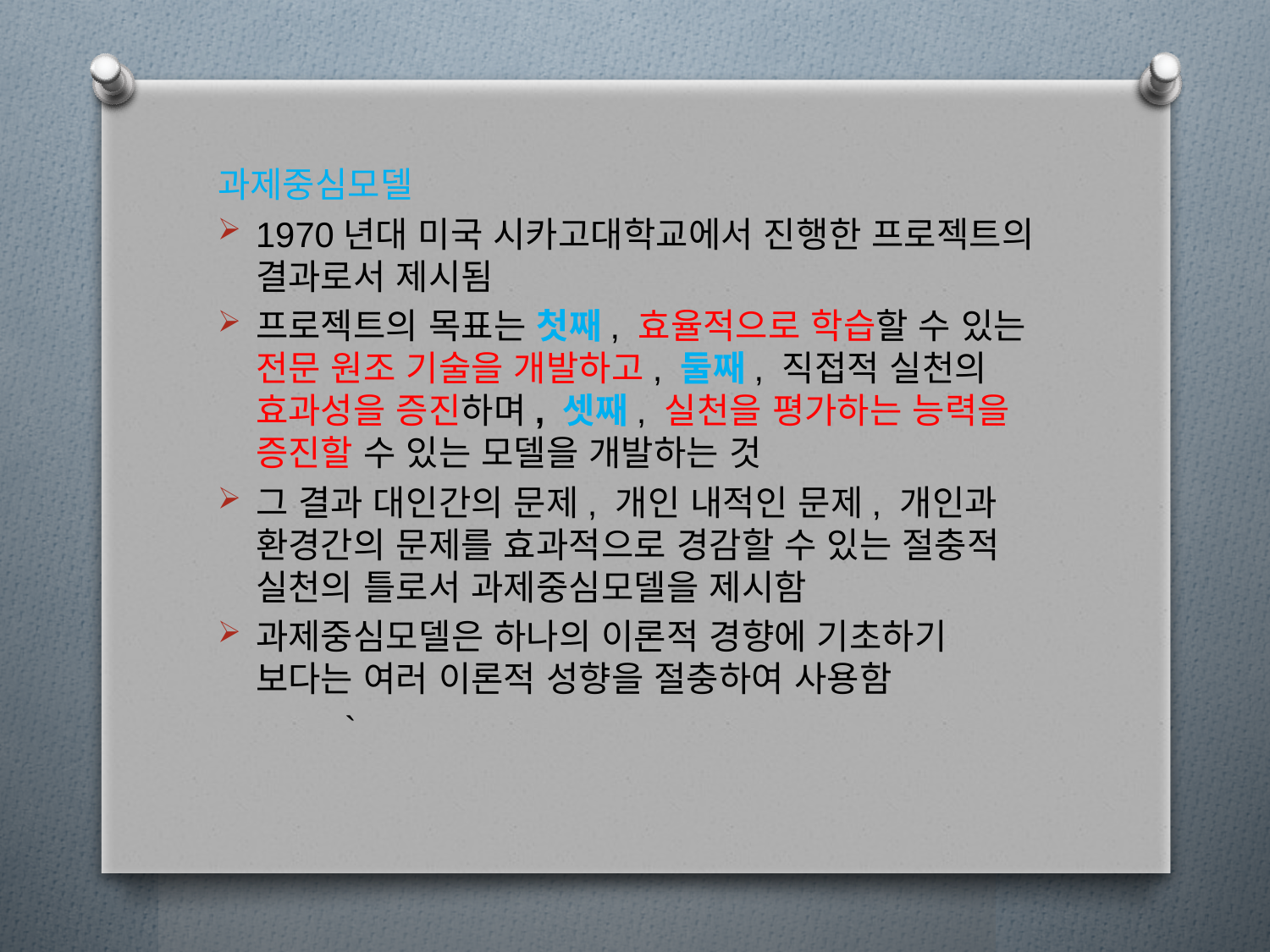

과제중심모델
1970년대 미국 시카고대학교에서 진행한 프로젝트의 결과로서 제시됨
프로젝트의 목표는 첫째, 효율적으로 학습할 수 있는 전문 원조 기술을 개발하고, 둘째, 직접적 실천의 효과성을 증진하며, 셋째, 실천을 평가하는 능력을 증진할 수 있는 모델을 개발하는 것
그 결과 대인간의 문제, 개인 내적인 문제, 개인과 환경간의 문제를 효과적으로 경감할 수 있는 절충적 실천의 틀로서 과제중심모델을 제시함
과제중심모델은 하나의 이론적 경향에 기초하기 보다는 여러 이론적 성향을 절충하여 사용함
 	`